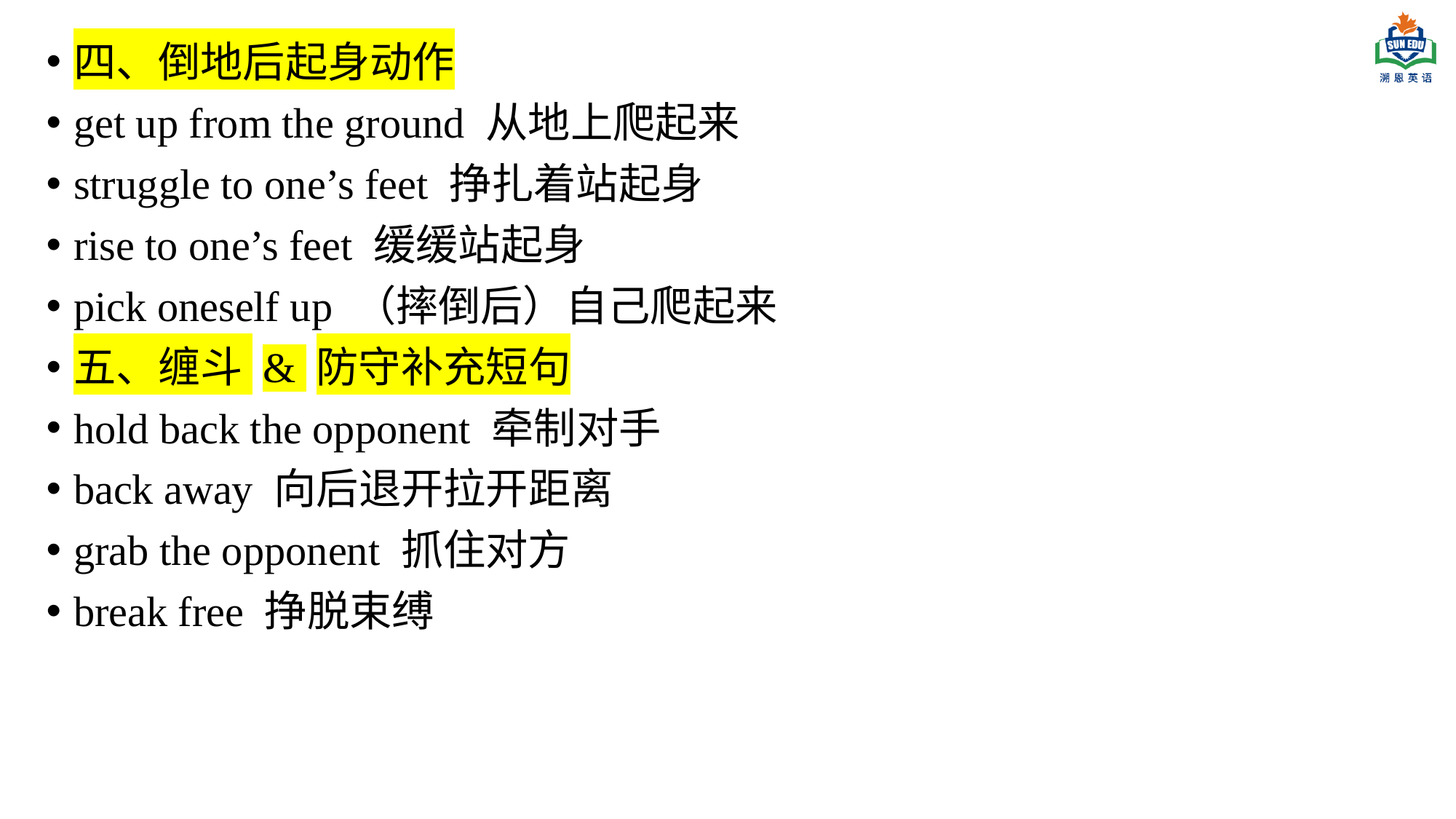

四、倒地后起身动作
get up from the ground 从地上爬起来
struggle to one’s feet 挣扎着站起身
rise to one’s feet 缓缓站起身
pick oneself up （摔倒后）自己爬起来
五、缠斗 & 防守补充短句
hold back the opponent 牵制对手
back away 向后退开拉开距离
grab the opponent 抓住对方
break free 挣脱束缚